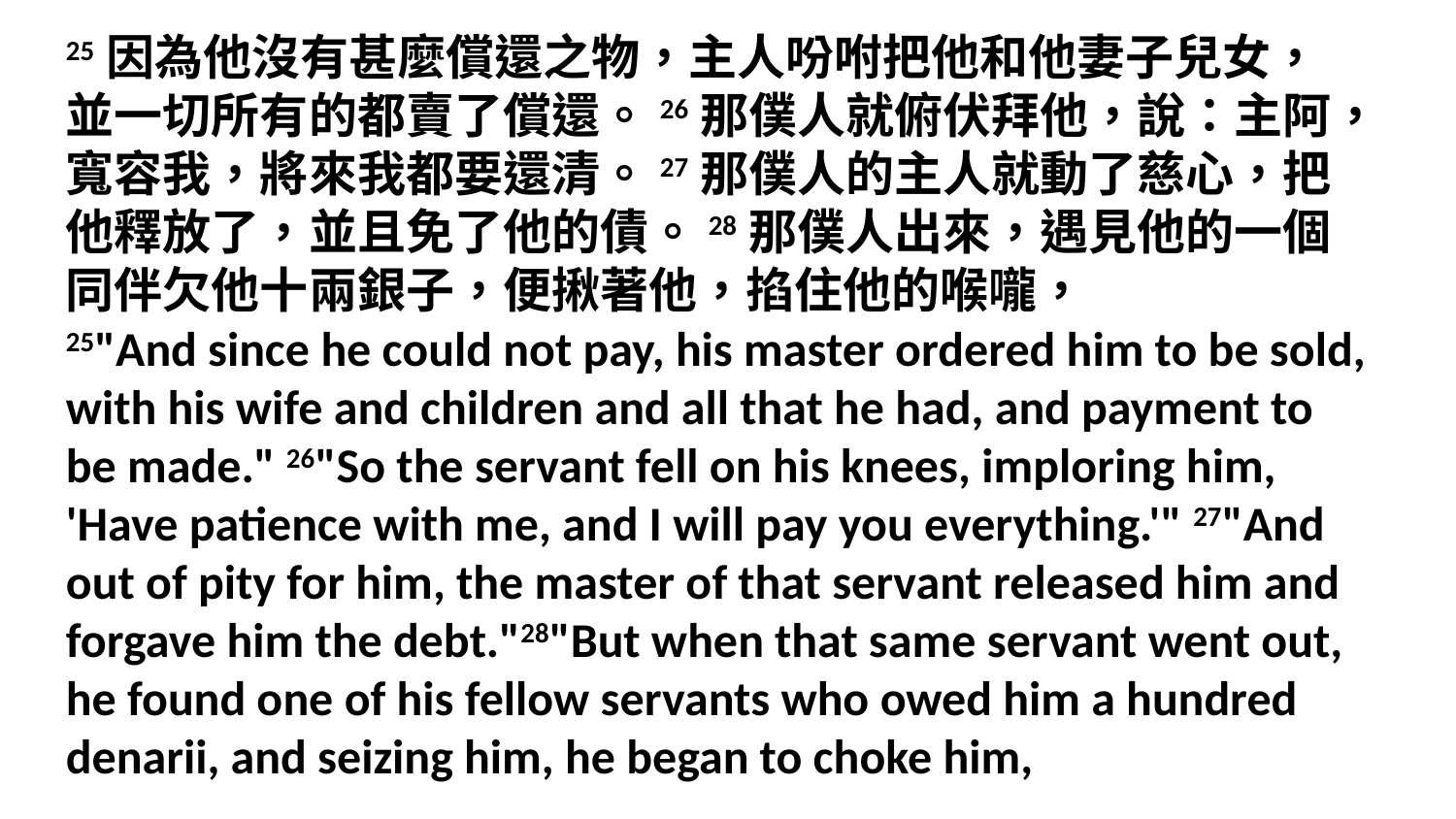

25因為他沒有甚麼償還之物，主人吩咐把他和他妻子兒女，並一切所有的都賣了償還。26那僕人就俯伏拜他，說：主阿，寬容我，將來我都要還清。27那僕人的主人就動了慈心，把他釋放了，並且免了他的債。28那僕人出來，遇見他的一個同伴欠他十兩銀子，便揪著他，掐住他的喉嚨，
25"And since he could not pay, his master ordered him to be sold, with his wife and children and all that he had, and payment to be made." 26"So the servant fell on his knees, imploring him, 'Have patience with me, and I will pay you everything.'" 27"And out of pity for him, the master of that servant released him and forgave him the debt."28"But when that same servant went out, he found one of his fellow servants who owed him a hundred denarii, and seizing him, he began to choke him,